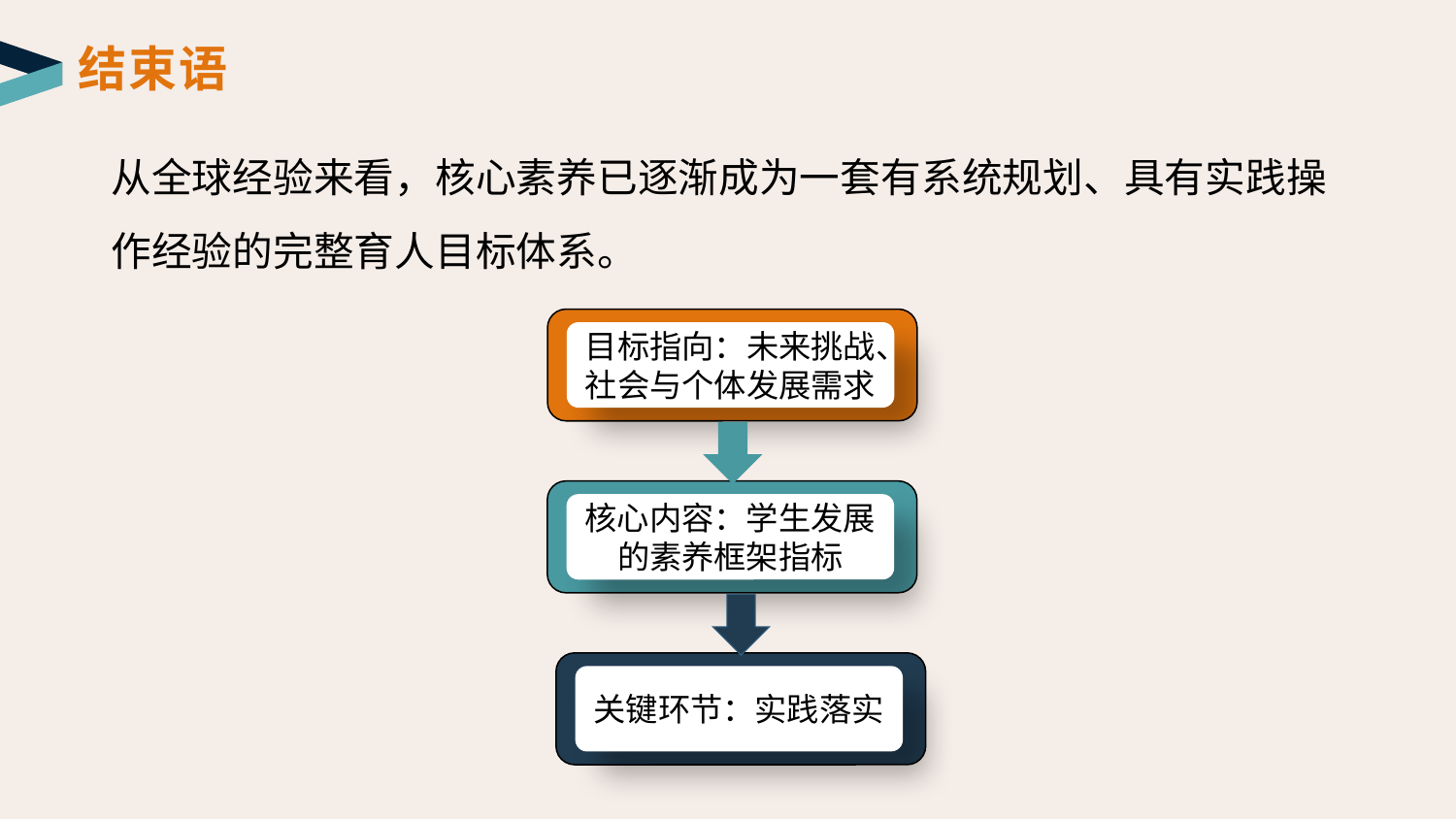

结束语

从全球经验来看，核心素养已逐渐成为一套有系统规划、具有实践操作经验的完整育人目标体系。

目标指向：未来挑战、社会与个体发展需求

核心内容：学生发展的素养框架指标

关键环节：实践落实